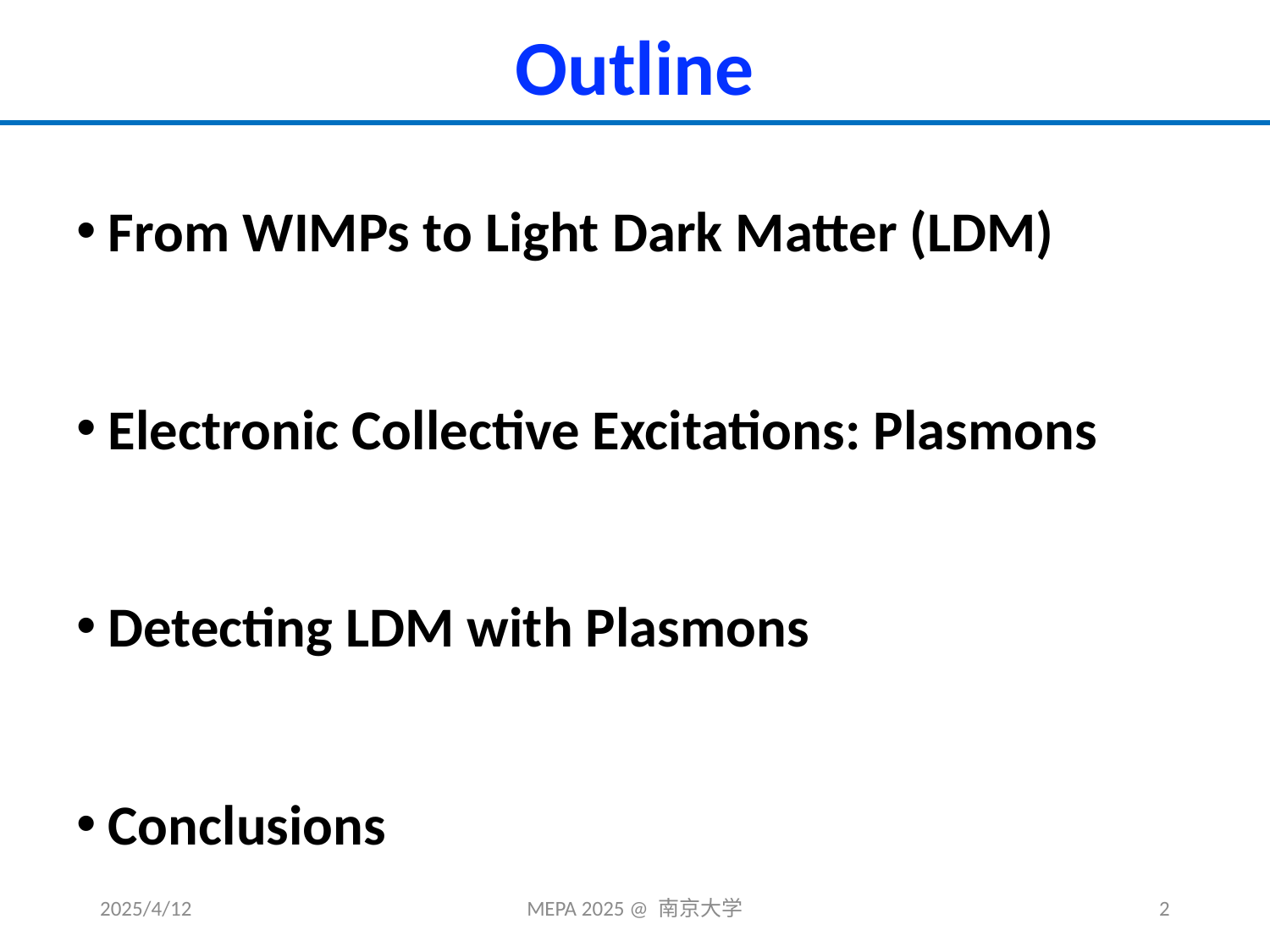

# Outline
From WIMPs to Light Dark Matter (LDM)

Electronic Collective Excitations: Plasmons

Detecting LDM with Plasmons

Conclusions
2025/4/12
MEPA 2025 @ 南京大学
2